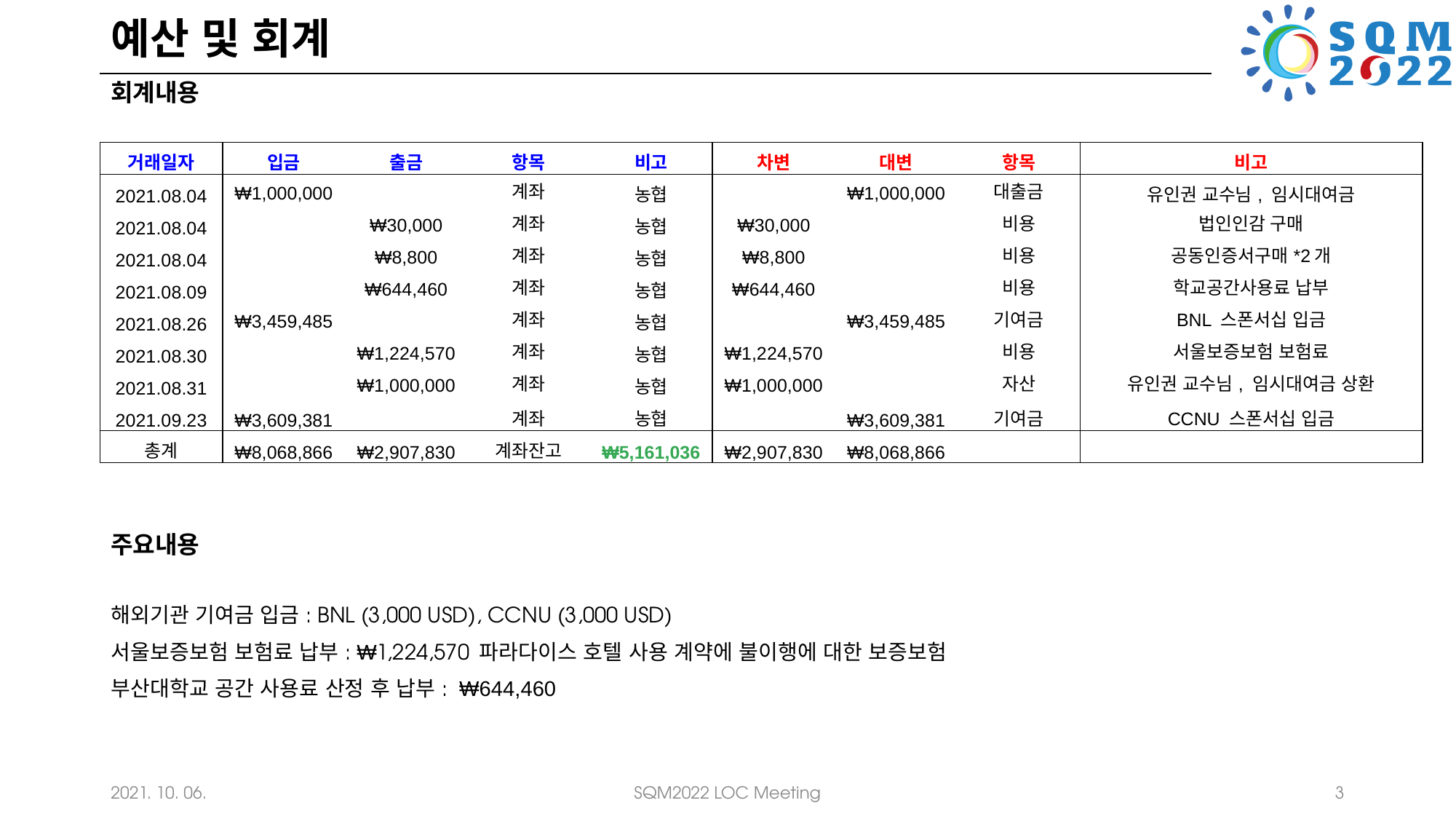

# 예산 및 회계
회계내용

| 거래일자 | 입금 | 출금 | 항목 | 비고 | 차변 | 대변 | 항목 | 비고 |
| --- | --- | --- | --- | --- | --- | --- | --- | --- |
| 2021.08.04 | ₩1,000,000 |  | 계좌 | 농협 |  | ₩1,000,000 | 대출금 | 유인권 교수님, 임시대여금 |
| 2021.08.04 |  | ₩30,000 | 계좌 | 농협 | ₩30,000 |  | 비용 | 법인인감 구매 |
| 2021.08.04 |  | ₩8,800 | 계좌 | 농협 | ₩8,800 |  | 비용 | 공동인증서구매\*2개 |
| 2021.08.09 |  | ₩644,460 | 계좌 | 농협 | ₩644,460 |  | 비용 | 학교공간사용료 납부 |
| 2021.08.26 | ₩3,459,485 |  | 계좌 | 농협 |  | ₩3,459,485 | 기여금 | BNL 스폰서십 입금 |
| 2021.08.30 |  | ₩1,224,570 | 계좌 | 농협 | ₩1,224,570 |  | 비용 | 서울보증보험 보험료 |
| 2021.08.31 |  | ₩1,000,000 | 계좌 | 농협 | ₩1,000,000 |  | 자산 | 유인권 교수님, 임시대여금 상환 |
| 2021.09.23 | ₩3,609,381 |  | 계좌 | 농협 |  | ₩3,609,381 | 기여금 | CCNU 스폰서십 입금 |
| 총계 | ₩8,068,866 | ₩2,907,830 | 계좌잔고 | ₩5,161,036 | ₩2,907,830 | ₩8,068,866 |  |  |
주요내용
해외기관 기여금 입금: BNL (3,000 USD), CCNU (3,000 USD)
서울보증보험 보험료 납부: ₩1,224,570 파라다이스 호텔 사용 계약에 불이행에 대한 보증보험
부산대학교 공간 사용료 산정 후 납부:  ₩644,460

2021. 10. 06.
SQM2022 LOC Meeting
3